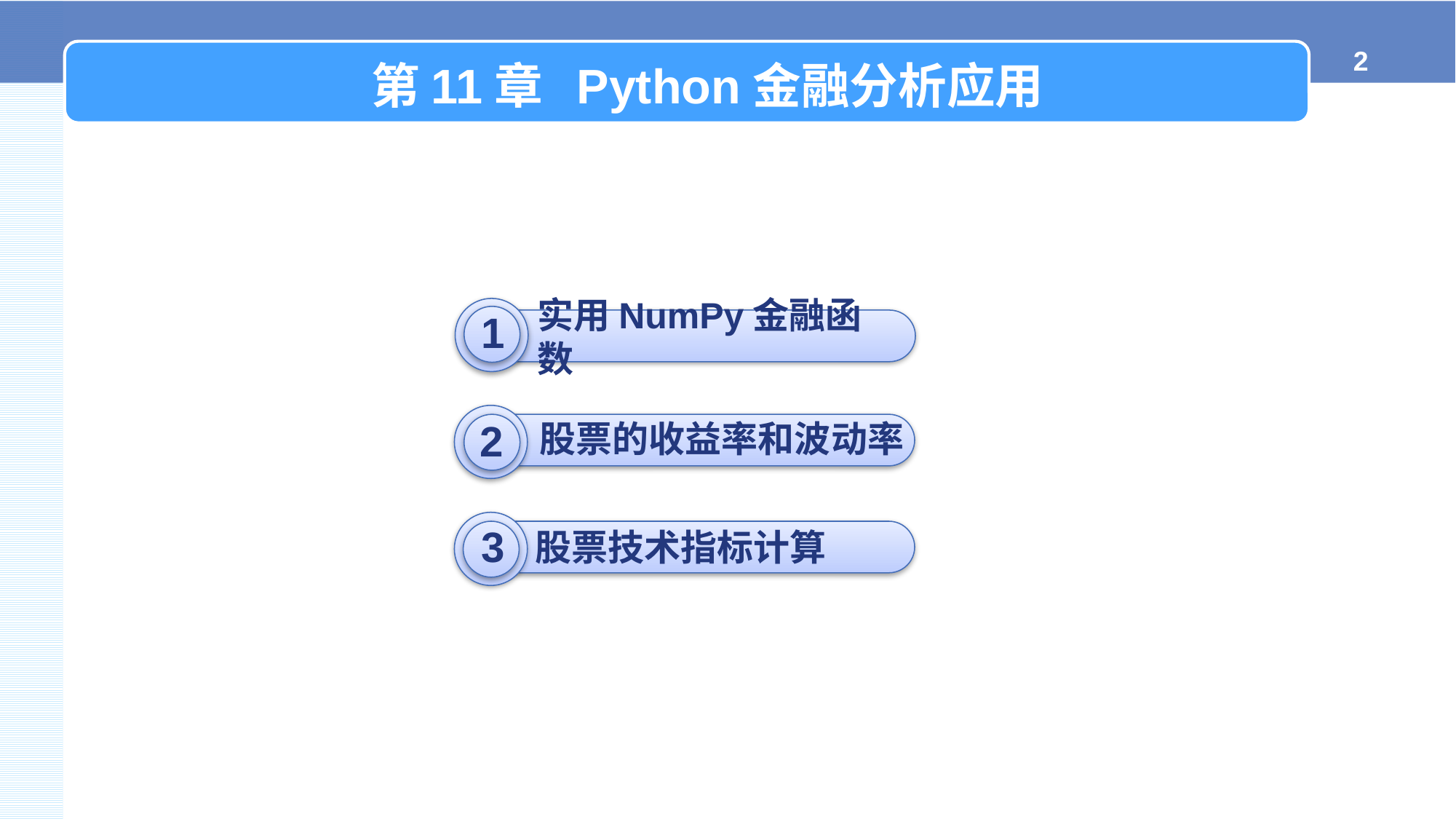

第11章  Python金融分析应用

实用NumPy金融函数
1
股票的收益率和波动率

2
股票技术指标计算

3